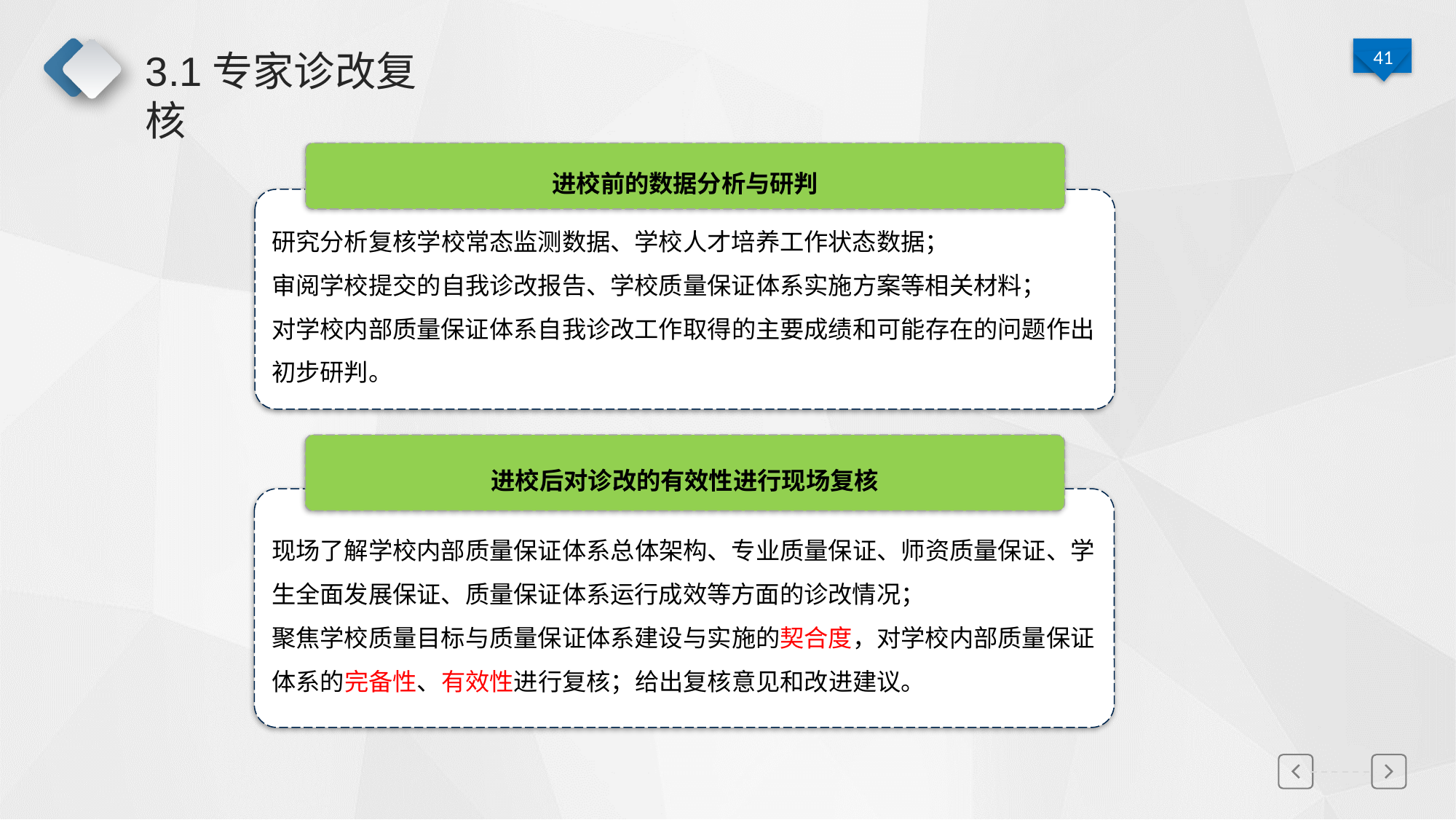

# 3.1专家诊改复核
进校前的数据分析与研判
研究分析复核学校常态监测数据、学校人才培养工作状态数据；
审阅学校提交的自我诊改报告、学校质量保证体系实施方案等相关材料；
对学校内部质量保证体系自我诊改工作取得的主要成绩和可能存在的问题作出初步研判。
进校后对诊改的有效性进行现场复核
现场了解学校内部质量保证体系总体架构、专业质量保证、师资质量保证、学生全面发展保证、质量保证体系运行成效等方面的诊改情况；
聚焦学校质量目标与质量保证体系建设与实施的契合度，对学校内部质量保证体系的完备性、有效性进行复核；给出复核意见和改进建议。